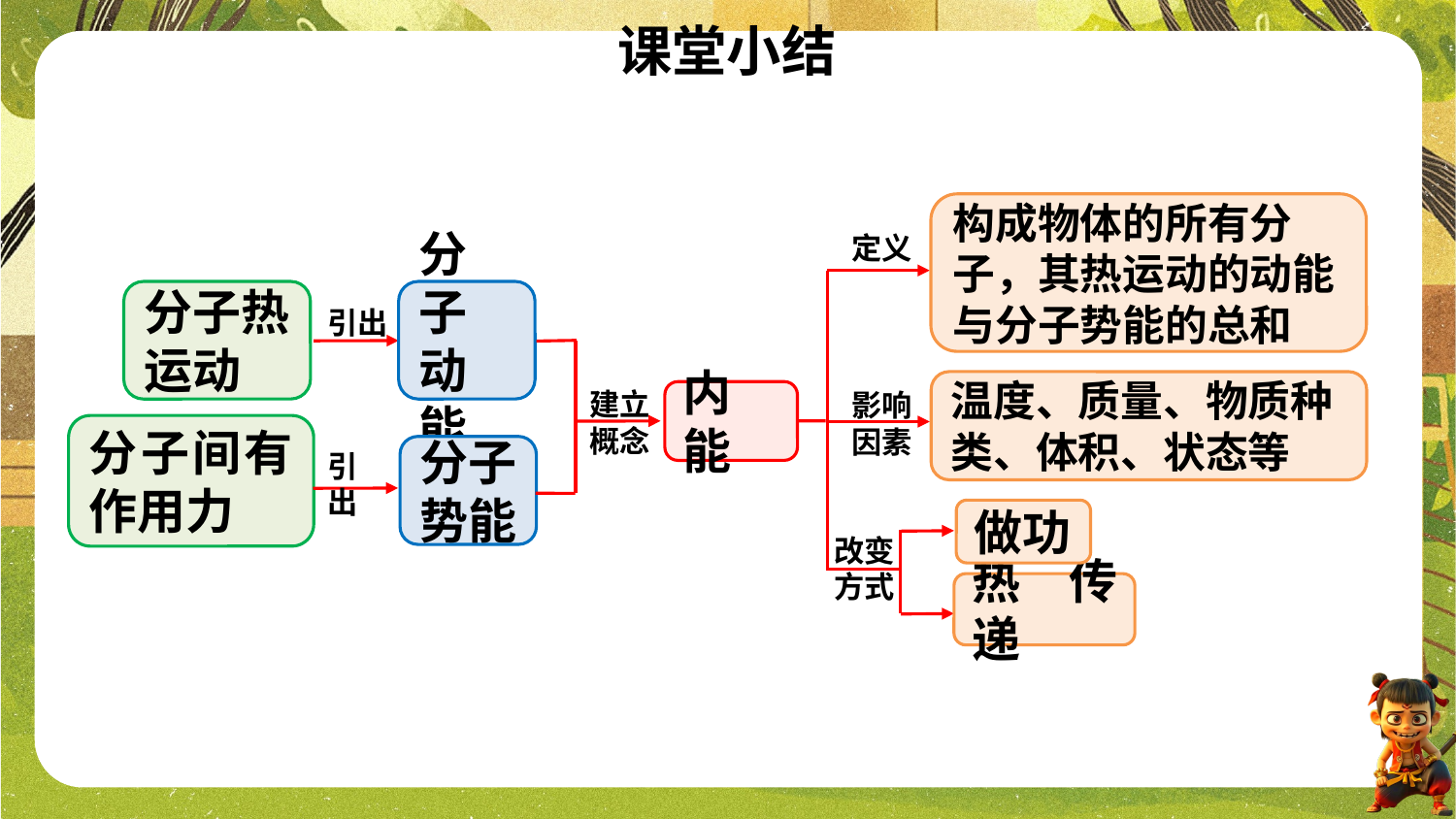

课堂小结
构成物体的所有分子，其热运动的动能与分子势能的总和
定义
分子热运动
分子动能
引出
建立概念
内能
温度、质量、物质种类、体积、状态等
影响因素
分子间有作用力
分子势能
引出
做功
热传递
改变方式